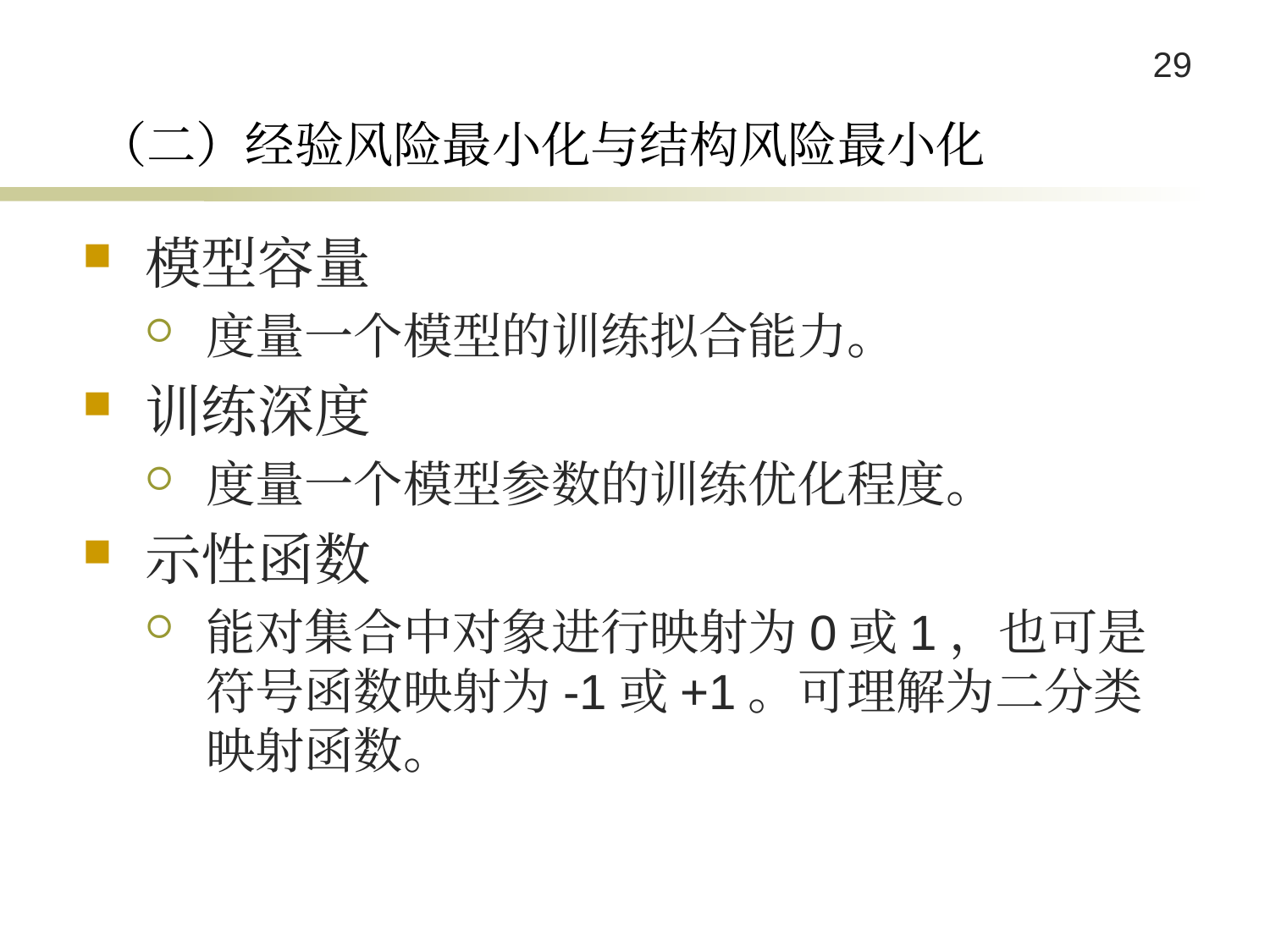

# （二）经验风险最小化与结构风险最小化
模型容量
度量一个模型的训练拟合能力。
训练深度
度量一个模型参数的训练优化程度。
示性函数
能对集合中对象进行映射为0或1，也可是符号函数映射为-1或+1。可理解为二分类映射函数。